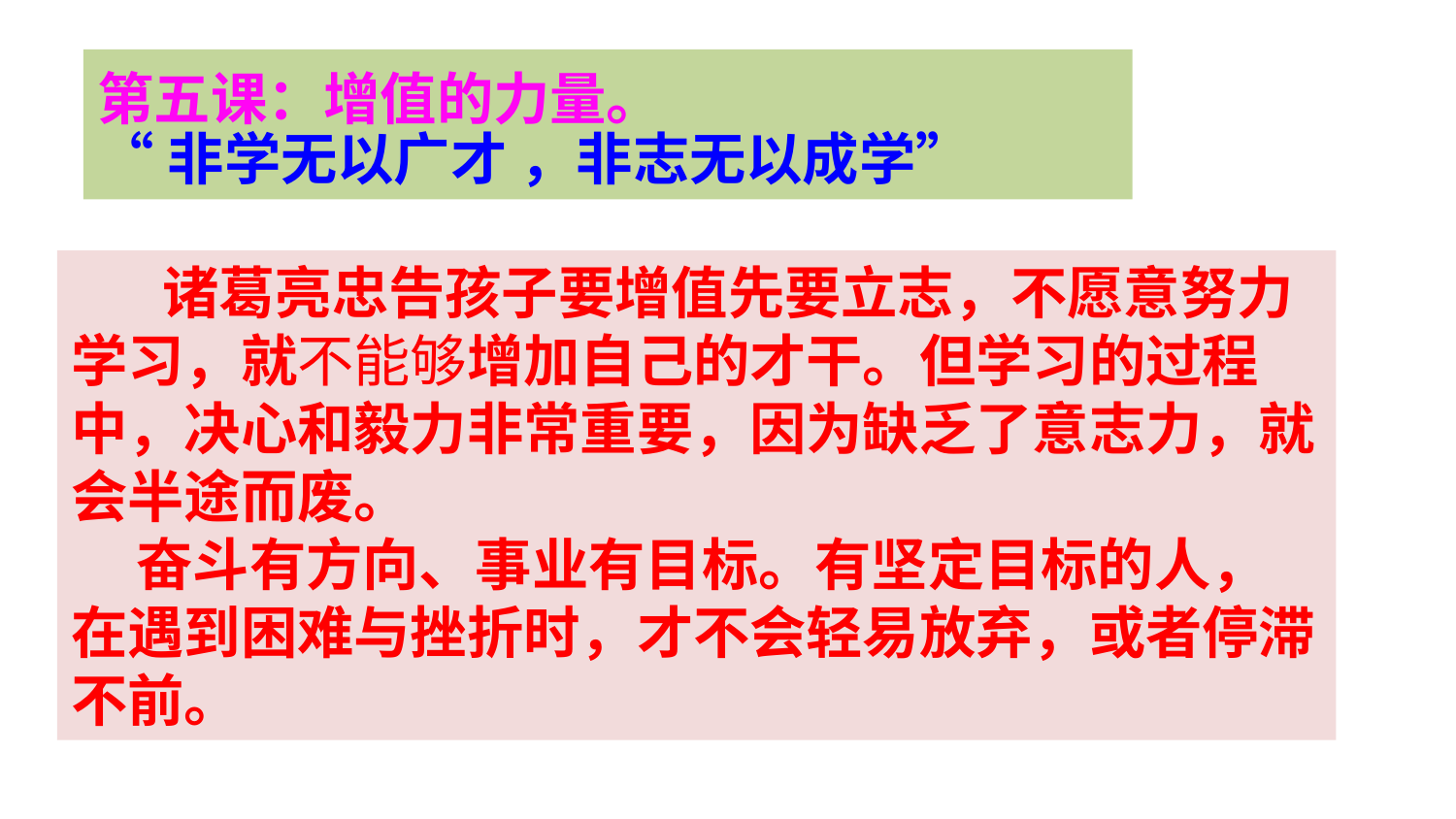

第五课：增值的力量。
“非学无以广才 ，非志无以成学”
          诸葛亮忠告孩子要增值先要立志，不愿意努力学习，就不能够增加自己的才干。但学习的过程中，决心和毅力非常重要，因为缺乏了意志力，就会半途而废。
    奋斗有方向、事业有目标。有坚定目标的人，在遇到困难与挫折时，才不会轻易放弃，或者停滞不前。